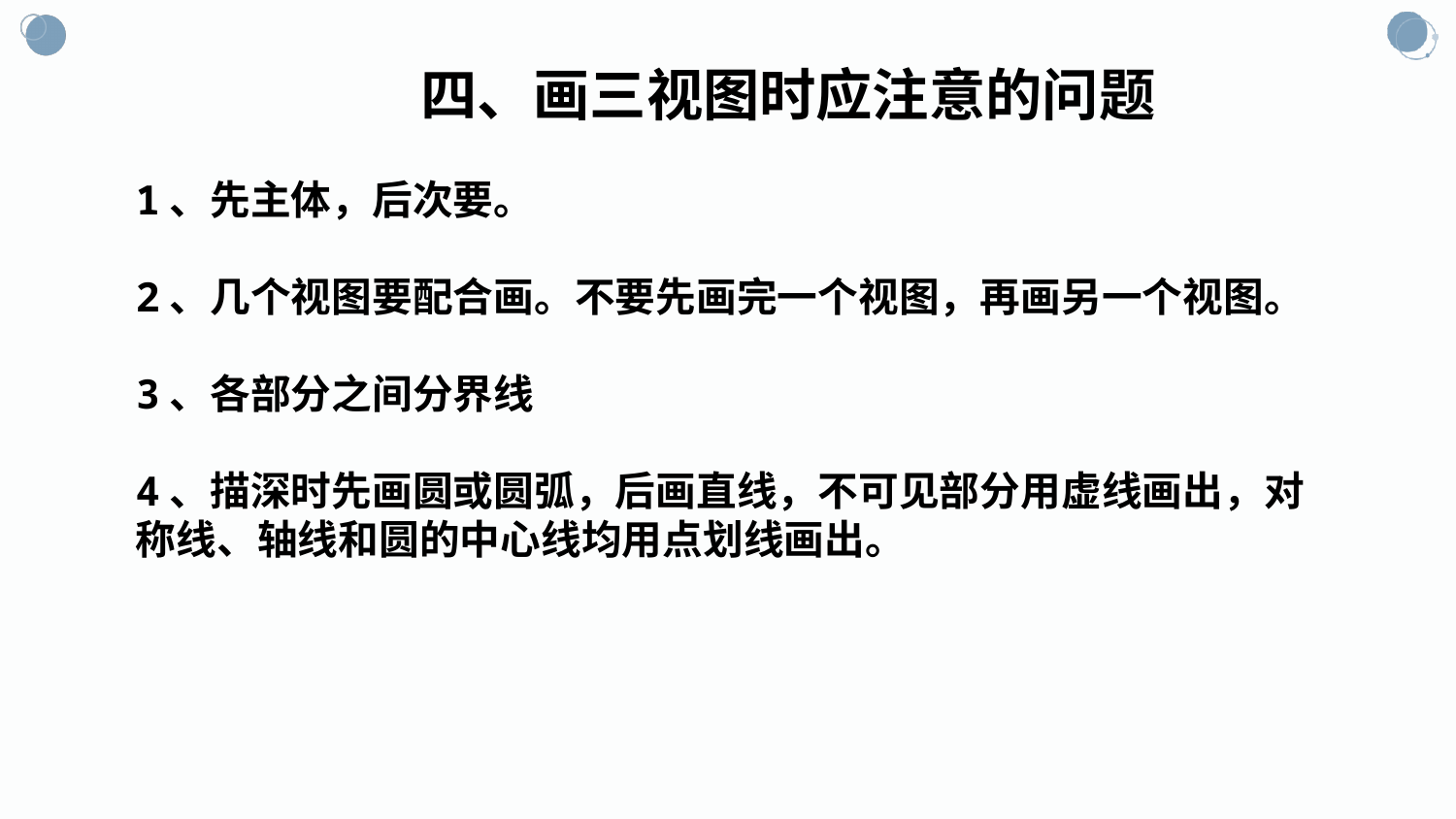

四、画三视图时应注意的问题
1、先主体，后次要。

2、几个视图要配合画。不要先画完一个视图，再画另一个视图。

3、各部分之间分界线

4、描深时先画圆或圆弧，后画直线，不可见部分用虚线画出，对称线、轴线和圆的中心线均用点划线画出。